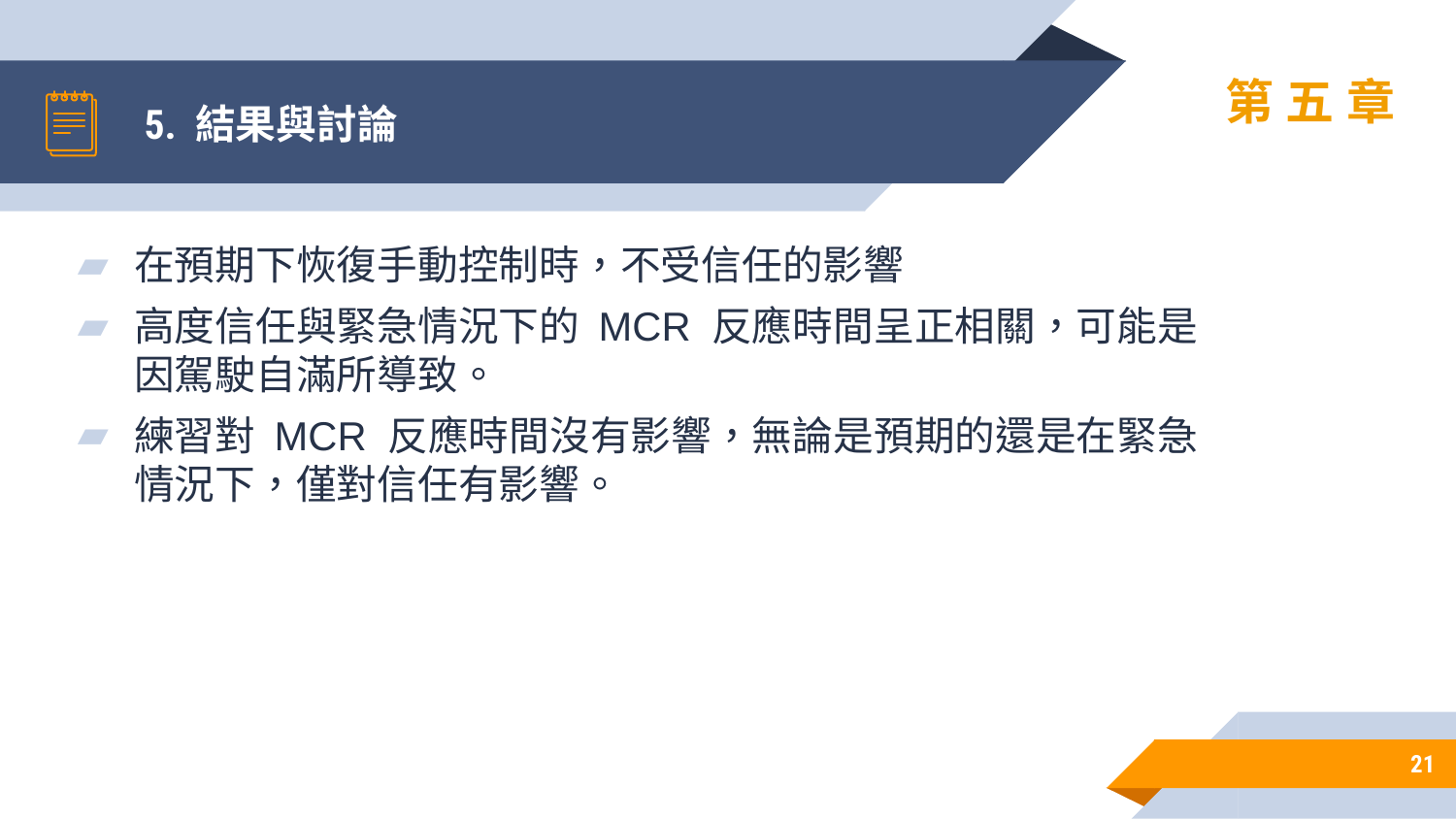

# 5. 結果與討論
第五章

在預期下恢復手動控制時，不受信任的影響
高度信任與緊急情況下的 MCR 反應時間呈正相關，可能是因駕駛自滿所導致。
練習對 MCR 反應時間沒有影響，無論是預期的還是在緊急情況下，僅對信任有影響。

21